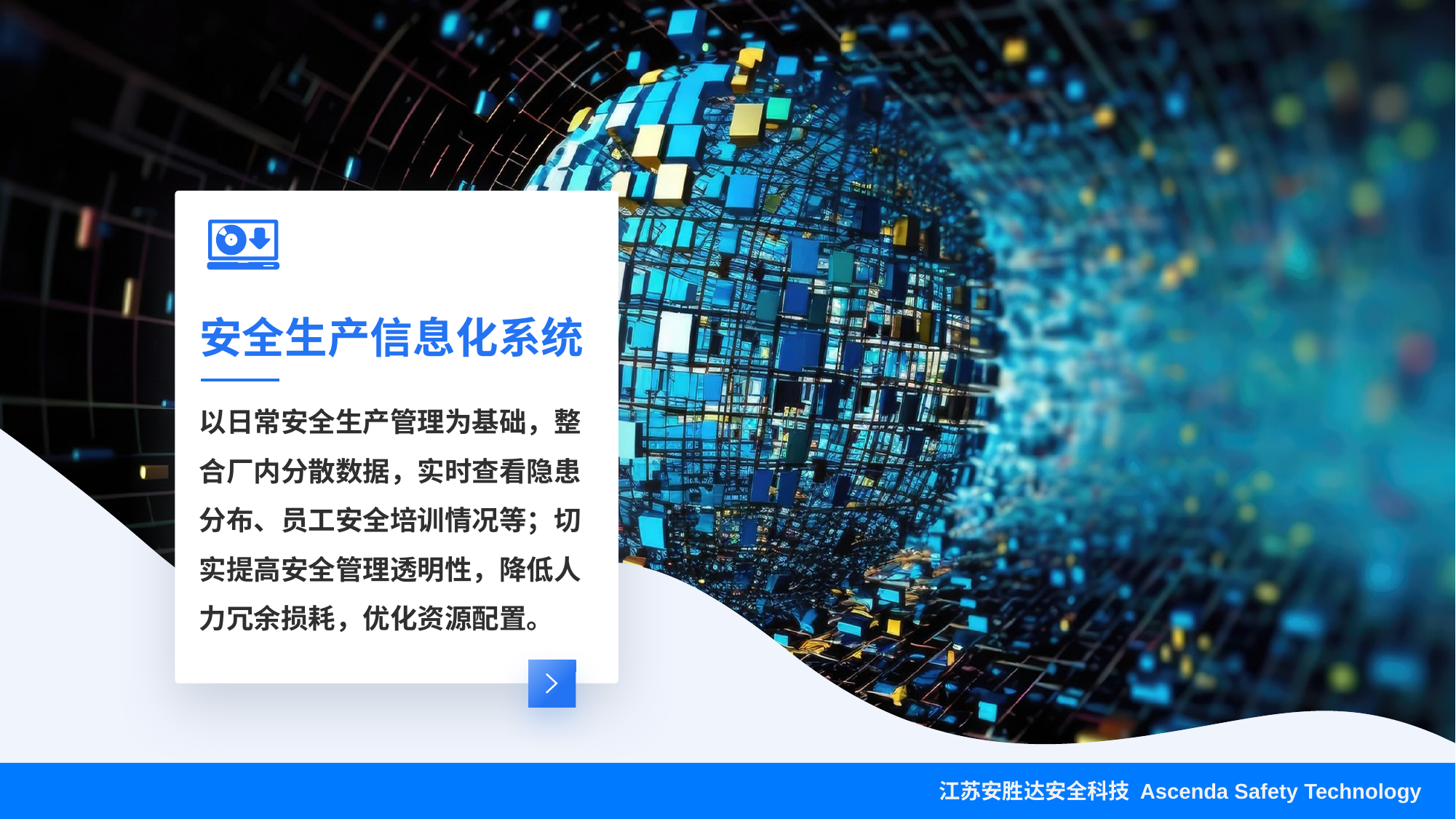

安全生产信息化系统
以日常安全生产管理为基础，整合厂内分散数据，实时查看隐患分布、员工安全培训情况等；切实提高安全管理透明性，降低人力冗余损耗，优化资源配置。